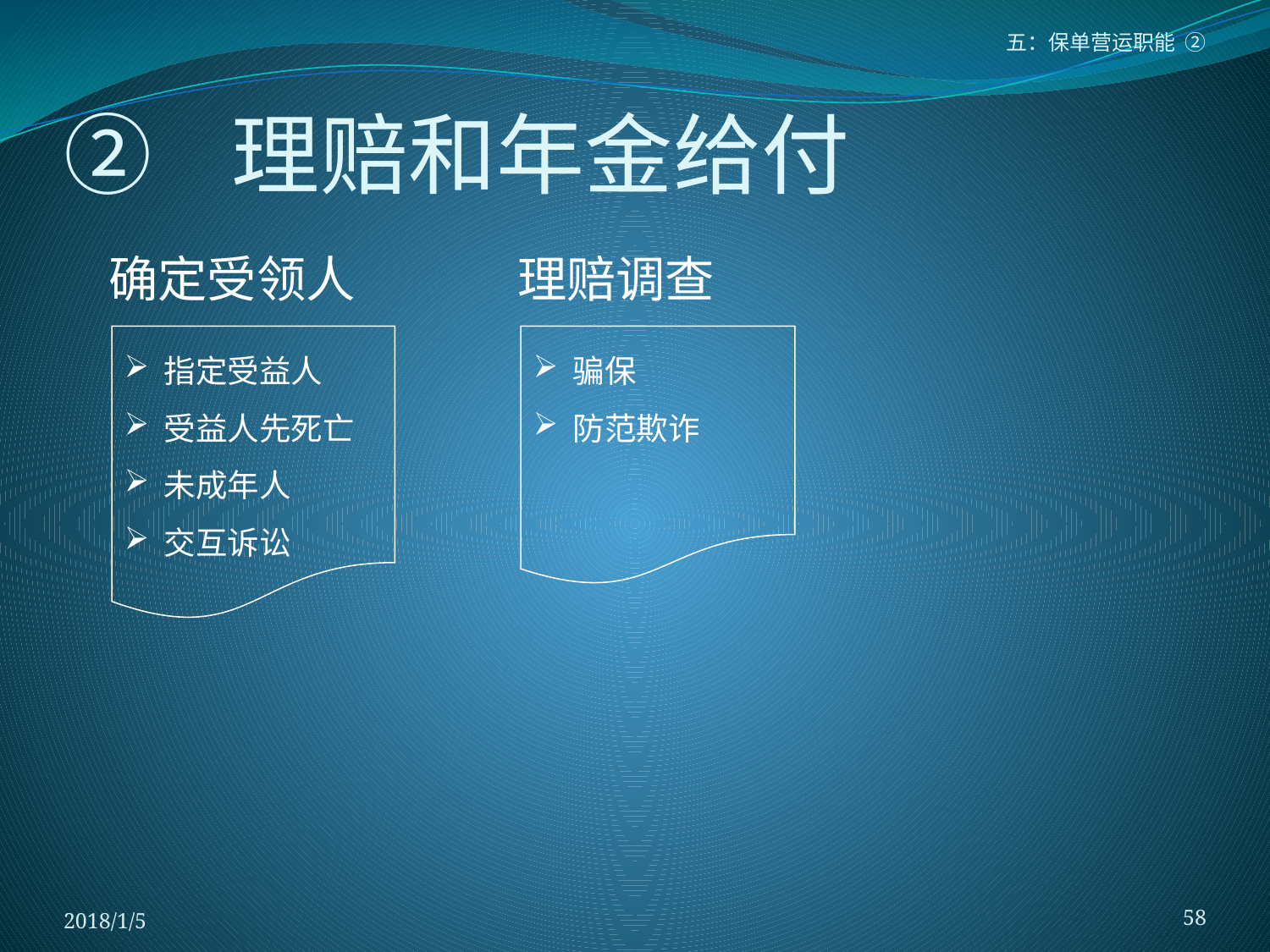

五：保单营运职能  ②
# ②   理赔和年金给付
确定受领人
理赔调查
指定受益人
受益人先死亡
未成年人
交互诉讼
骗保
防范欺诈
2018/1/5
58